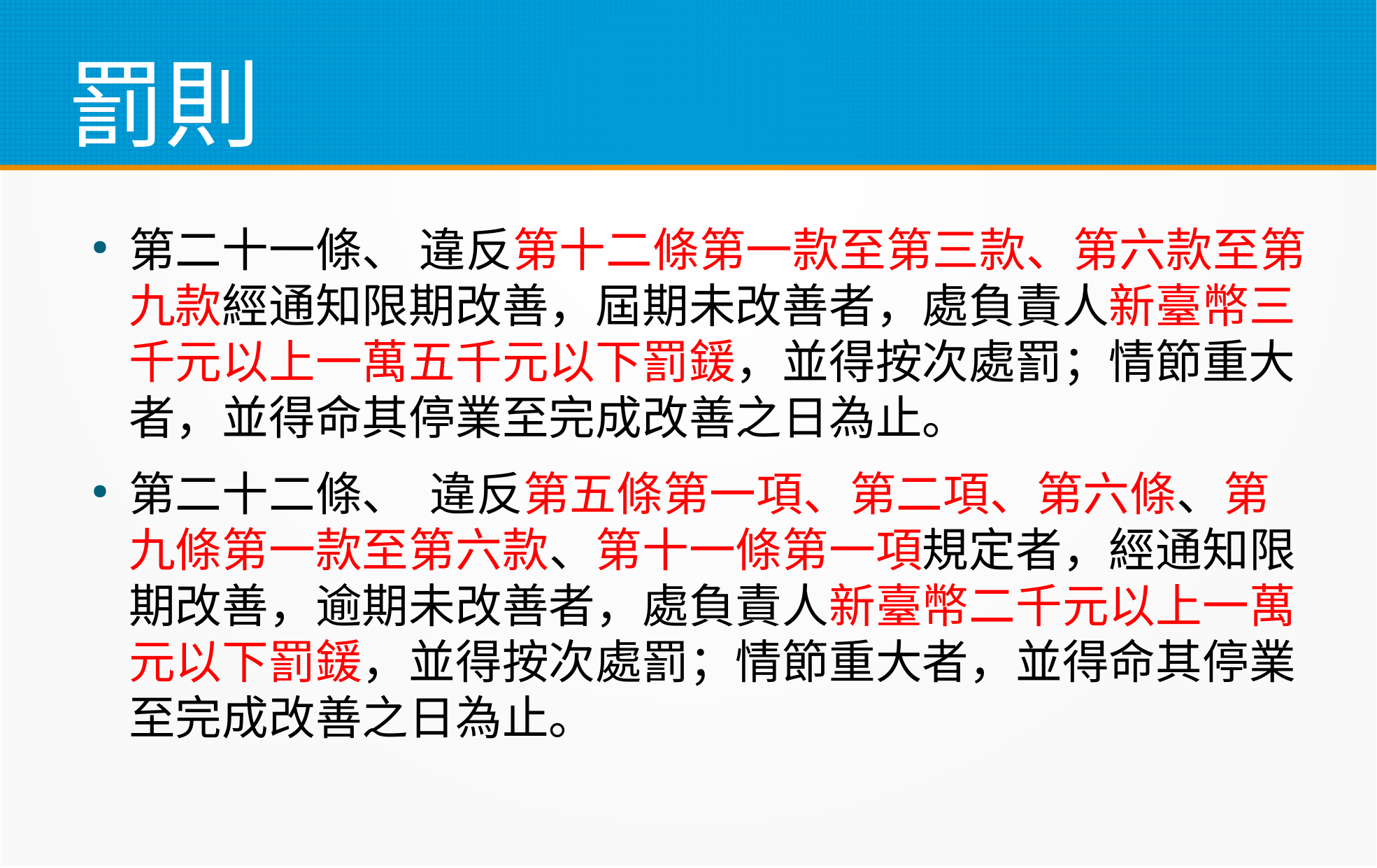

罰則
第二十一條、 違反第十二條第一款至第三款、第六款至第九款經通知限期改善，屆期未改善者，處負責人新臺幣三千元以上一萬五千元以下罰鍰，並得按次處罰；情節重大者，並得命其停業至完成改善之日為止。
第二十二條、  違反第五條第一項、第二項、第六條、第九條第一款至第六款、第十一條第一項規定者，經通知限期改善，逾期未改善者，處負責人新臺幣二千元以上一萬元以下罰鍰，並得按次處罰；情節重大者，並得命其停業至完成改善之日為止。